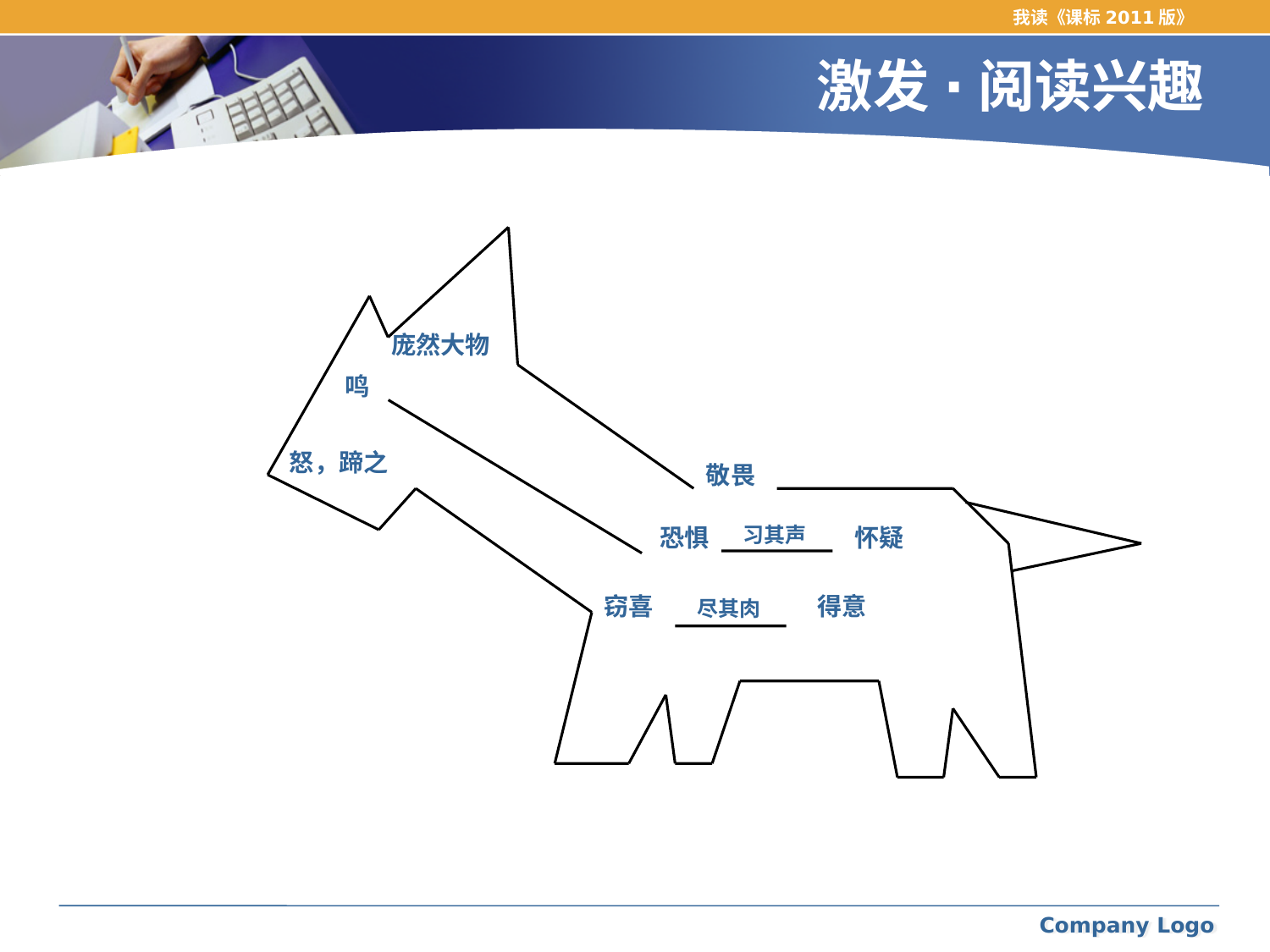

我读《课标2011版》
# 激发·阅读兴趣

庞然大物
鸣
怒，蹄之
敬畏
习其声
恐惧
怀疑

窃喜
得意
尽其肉

Company Logo